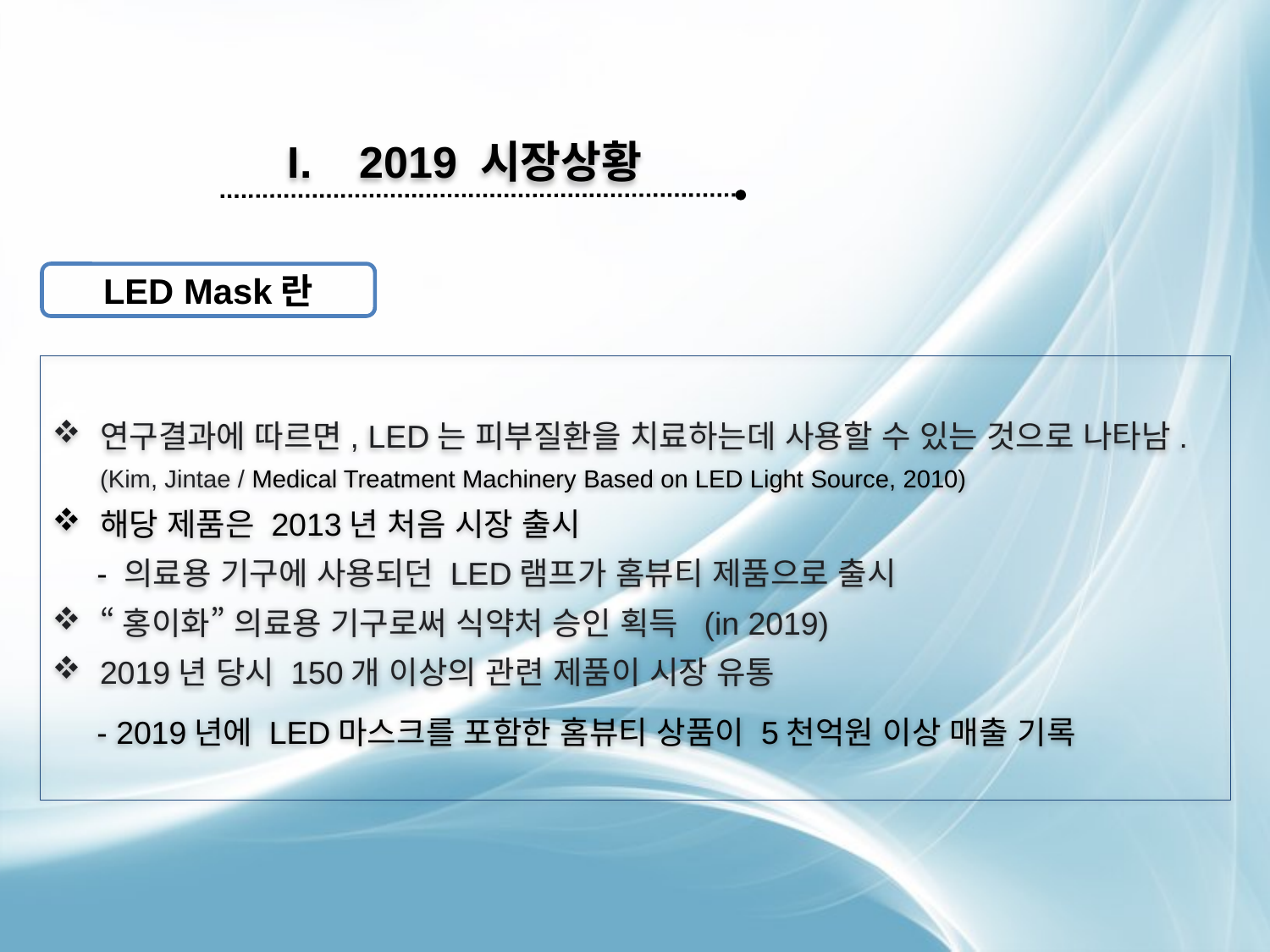

2019 시장상황

LED Mask란
연구결과에 따르면, LED는 피부질환을 치료하는데 사용할 수 있는 것으로 나타남. (Kim, Jintae / Medical Treatment Machinery Based on LED Light Source, 2010)
해당 제품은 2013년 처음 시장 출시
     - 의료용 기구에 사용되던 LED램프가 홈뷰티 제품으로 출시
“홍이화” 의료용 기구로써 식약처 승인 획득  (in 2019)
2019년 당시 150개 이상의 관련 제품이 시장 유통

     - 2019년에 LED마스크를 포함한 홈뷰티 상품이 5천억원 이상 매출 기록